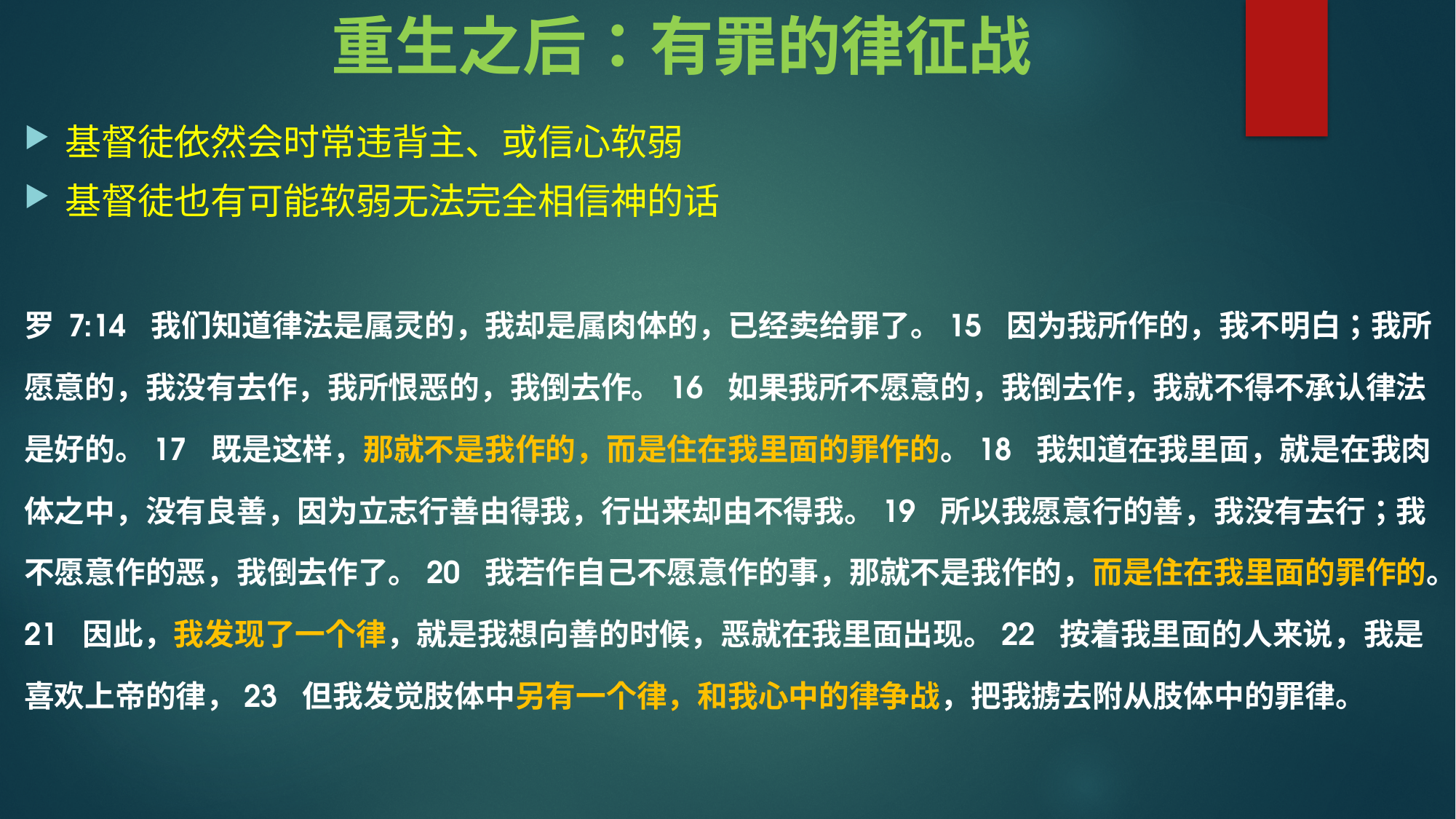

# 重生之后：有罪的律征战
基督徒依然会时常违背主、或信心软弱
基督徒也有可能软弱无法完全相信神的话

罗 7:14  我们知道律法是属灵的，我却是属肉体的，已经卖给罪了。15  因为我所作的，我不明白；我所愿意的，我没有去作，我所恨恶的，我倒去作。16  如果我所不愿意的，我倒去作，我就不得不承认律法是好的。17  既是这样，那就不是我作的，而是住在我里面的罪作的。18  我知道在我里面，就是在我肉体之中，没有良善，因为立志行善由得我，行出来却由不得我。19  所以我愿意行的善，我没有去行；我不愿意作的恶，我倒去作了。20  我若作自己不愿意作的事，那就不是我作的，而是住在我里面的罪作的。21  因此，我发现了一个律，就是我想向善的时候，恶就在我里面出现。22  按着我里面的人来说，我是喜欢上帝的律，23  但我发觉肢体中另有一个律，和我心中的律争战，把我掳去附从肢体中的罪律。